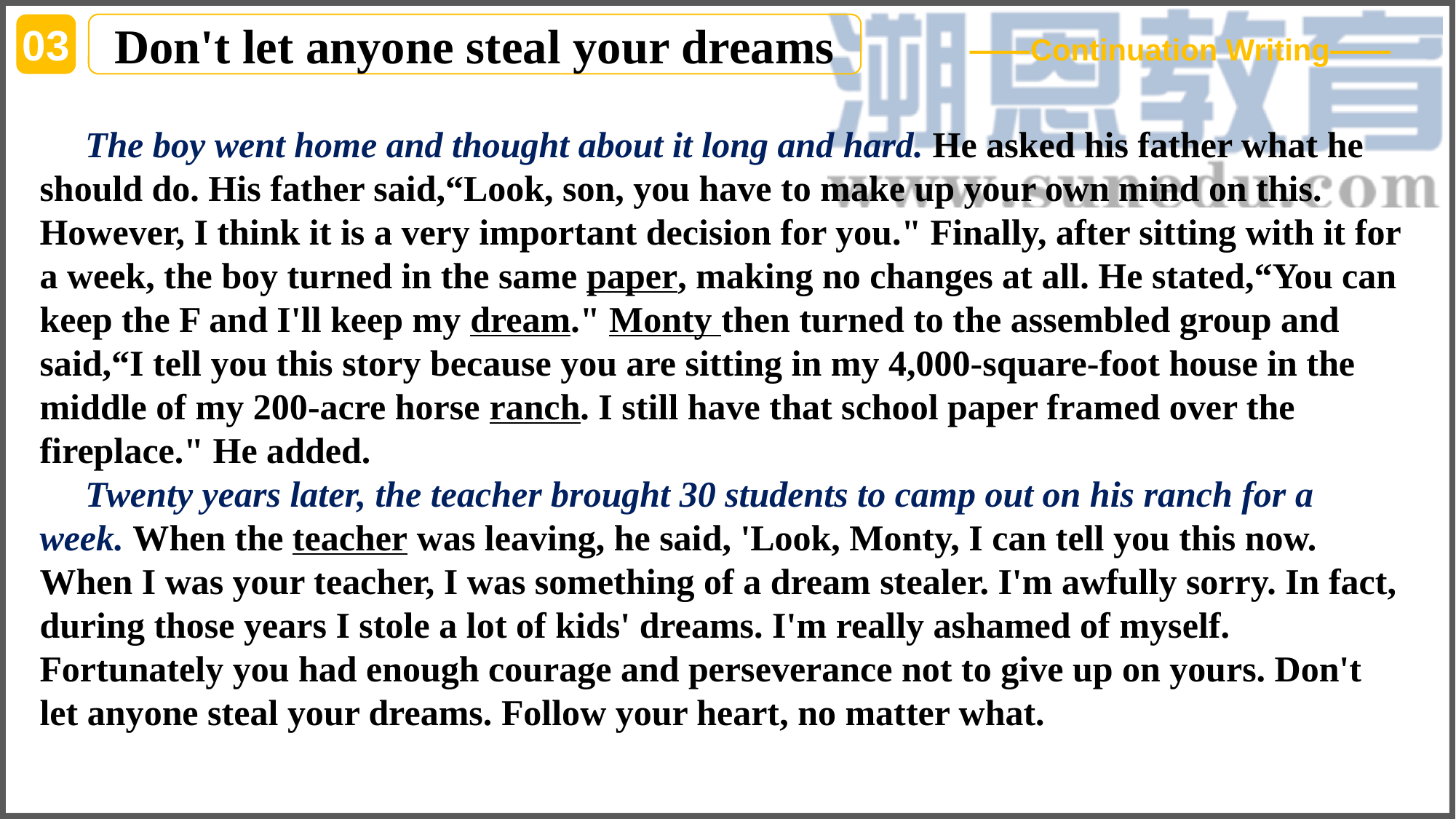

Don't let anyone steal your dreams
03
 ——Continuation Writing——
     The boy went home and thought about it long and hard. He asked his father what he should do. His father said,“Look, son, you have to make up your own mind on this. However, I think it is a very important decision for you." Finally, after sitting with it for a week, the boy turned in the same paper, making no changes at all. He stated,“You can keep the F and I'll keep my dream." Monty then turned to the assembled group and said,“I tell you this story because you are sitting in my 4,000-square-foot house in the middle of my 200-acre horse ranch. I still have that school paper framed over the fireplace." He added.
     Twenty years later, the teacher brought 30 students to camp out on his ranch for a week. When the teacher was leaving, he said, 'Look, Monty, I can tell you this now. When I was your teacher, I was something of a dream stealer. I'm awfully sorry. In fact, during those years I stole a lot of kids' dreams. I'm really ashamed of myself. Fortunately you had enough courage and perseverance not to give up on yours. Don't let anyone steal your dreams. Follow your heart, no matter what.
点击此处添加标题
点击此处添加标题